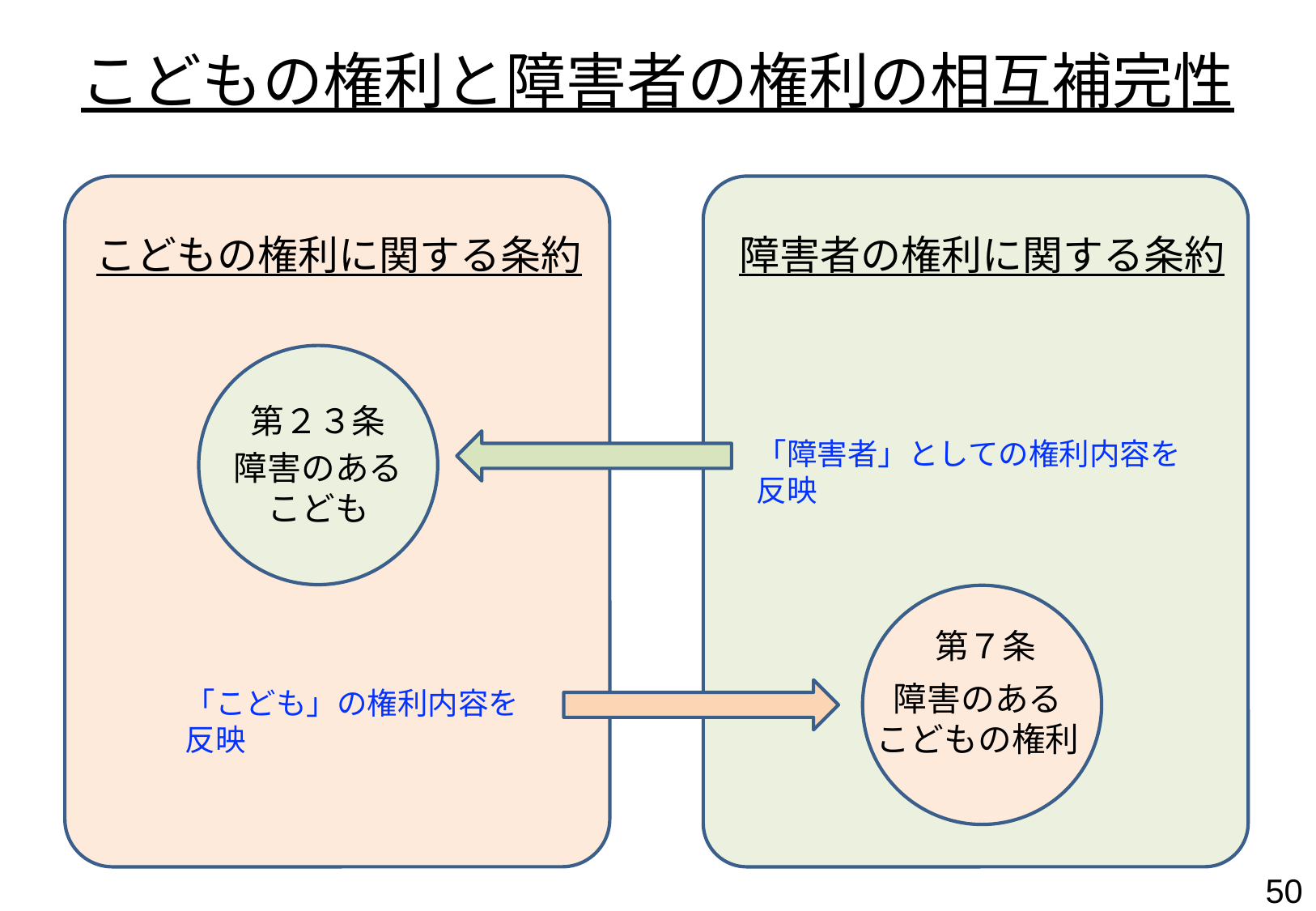

こどもの権利と障害者の権利の相互補完性

障害者の権利に関する条約
こどもの権利に関する条約

第２３条
障害のある
こども
「障害者」としての権利内容を反映

第７条
障害のある
こどもの権利
「こども」の権利内容を反映
50